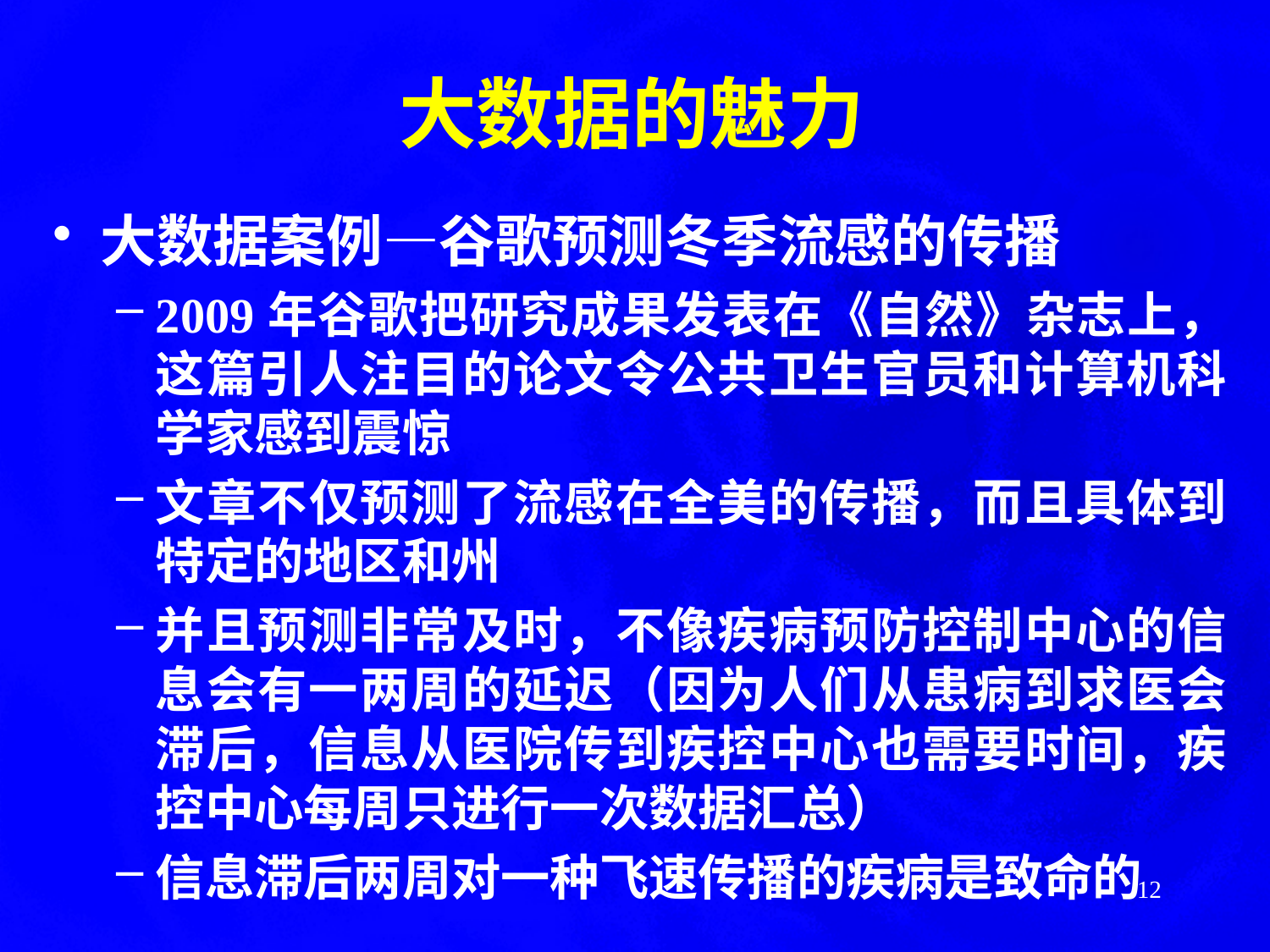

大数据的魅力
大数据案例—谷歌预测冬季流感的传播
2009年谷歌把研究成果发表在《自然》杂志上，这篇引人注目的论文令公共卫生官员和计算机科学家感到震惊
文章不仅预测了流感在全美的传播，而且具体到特定的地区和州
并且预测非常及时，不像疾病预防控制中心的信息会有一两周的延迟（因为人们从患病到求医会滞后，信息从医院传到疾控中心也需要时间，疾控中心每周只进行一次数据汇总）
信息滞后两周对一种飞速传播的疾病是致命的
12